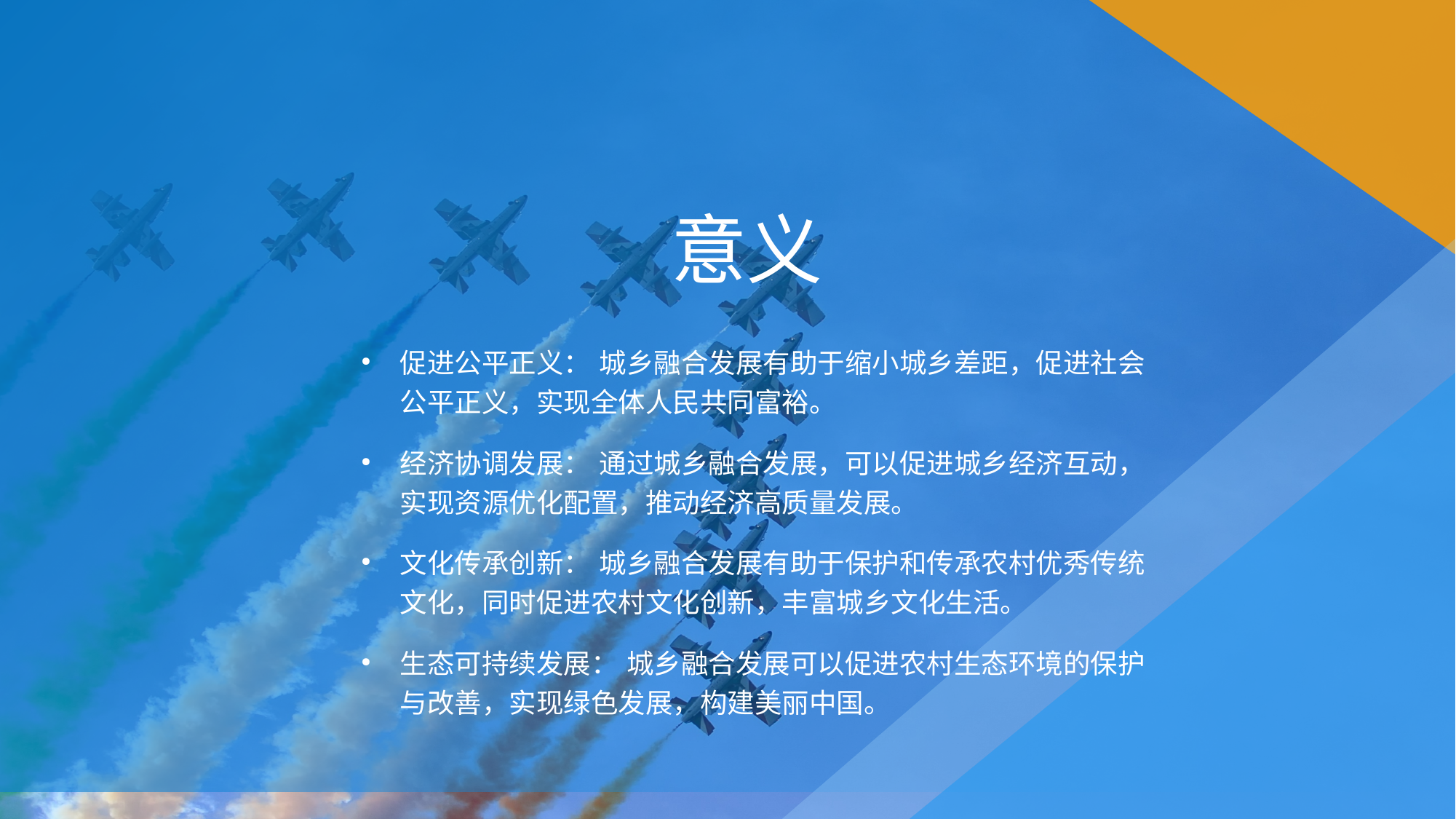

# 意义
促进公平正义： 城乡融合发展有助于缩小城乡差距，促进社会公平正义，实现全体人民共同富裕。
经济协调发展： 通过城乡融合发展，可以促进城乡经济互动，实现资源优化配置，推动经济高质量发展。
文化传承创新： 城乡融合发展有助于保护和传承农村优秀传统文化，同时促进农村文化创新，丰富城乡文化生活。
生态可持续发展： 城乡融合发展可以促进农村生态环境的保护与改善，实现绿色发展，构建美丽中国。